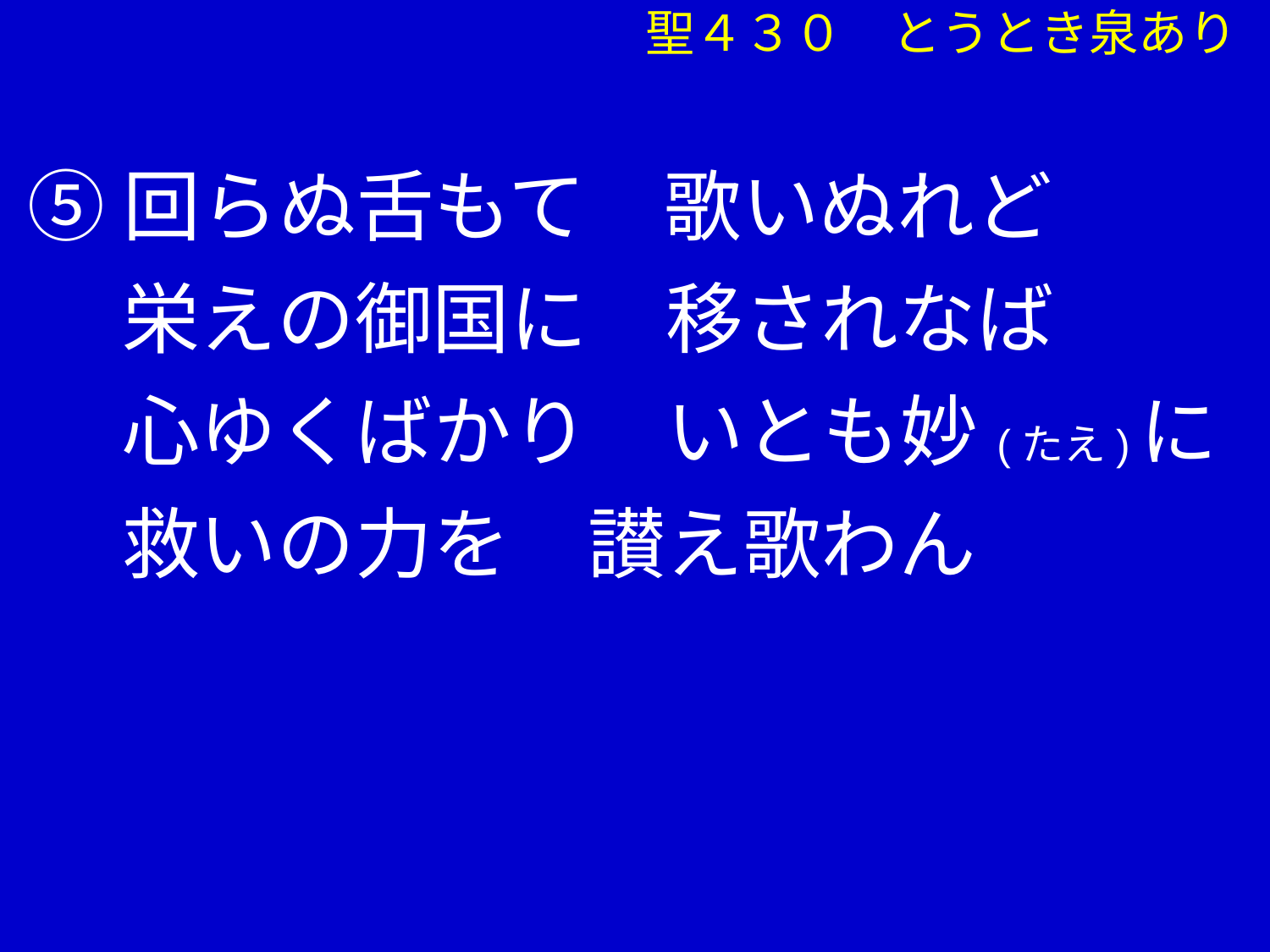

聖４３０　とうとき泉あり
⑤回らぬ舌もて　歌いぬれど
　 栄えの御国に　移されなば
　 心ゆくばかり　いとも妙(たえ)に
　 救いの力を　讃え歌わん